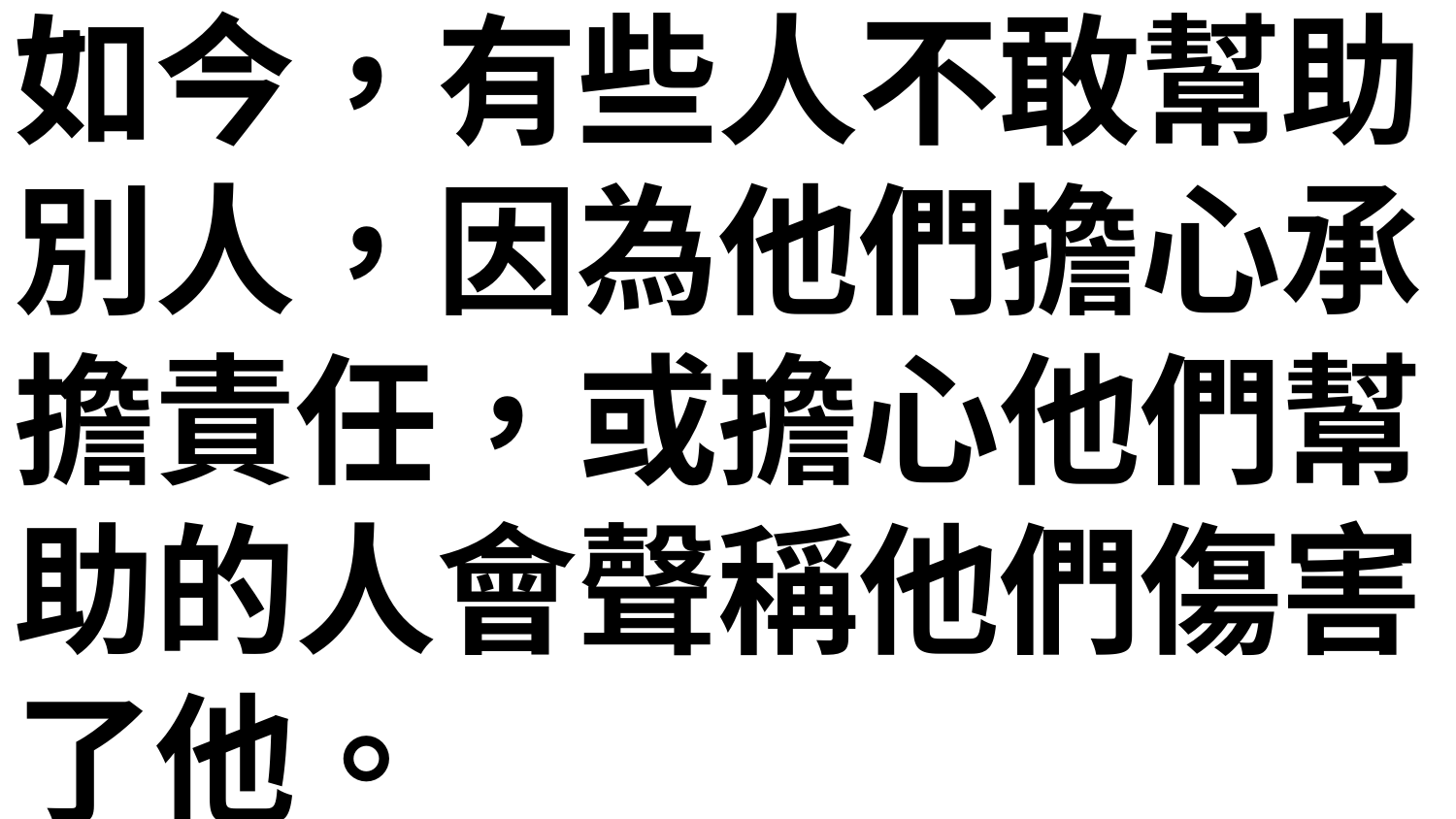

如今，有些人不敢幫助別人，因為他們擔心承擔責任，或擔心他們幫助的人會聲稱他們傷害了他。